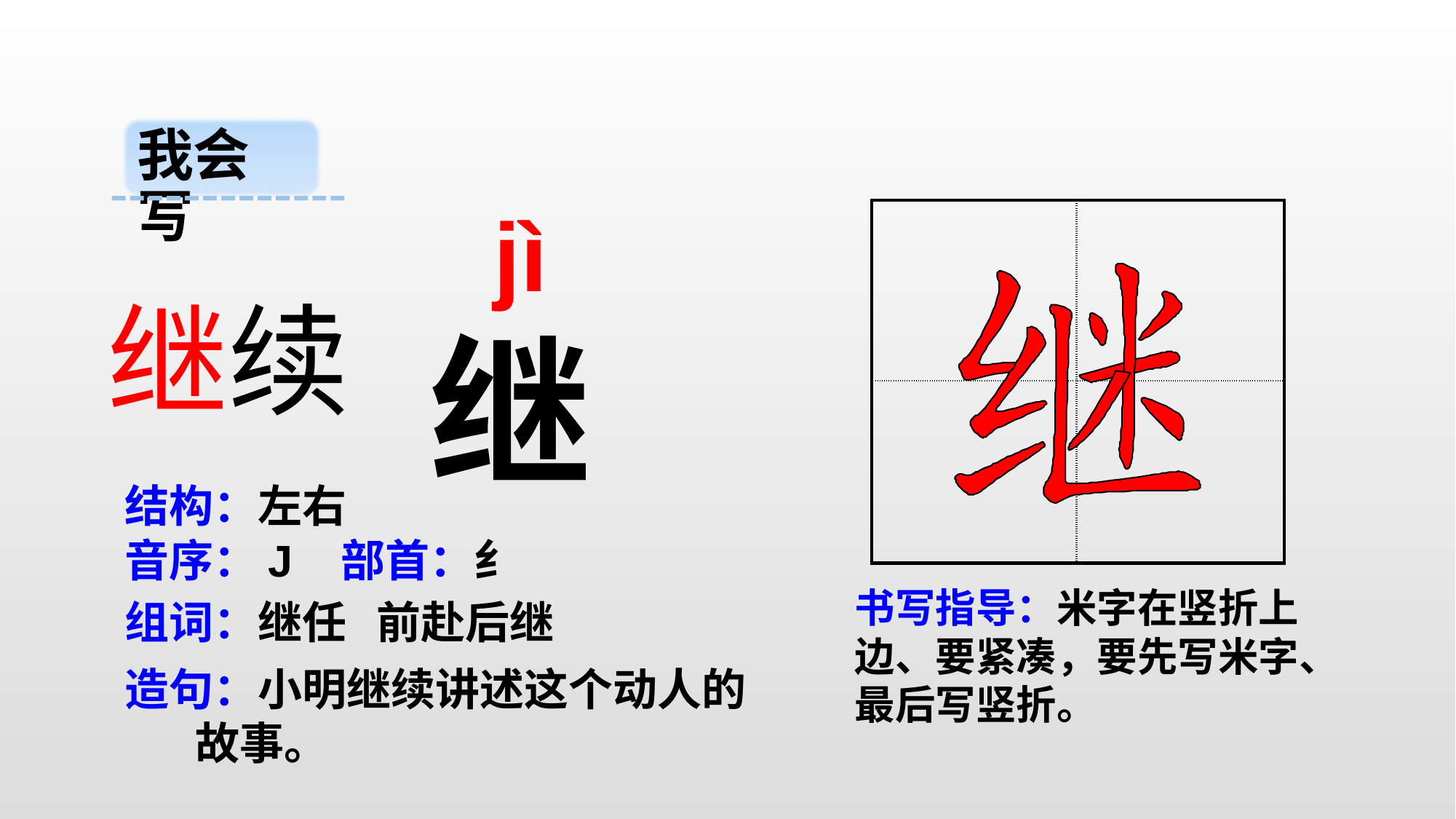

我会写

  jì
|  |  |
| --- | --- |
|  |  |

继续

继

结构：左右
音序：J   部首：纟
书写指导：米字在竖折上边、要紧凑，要先写米字、最后写竖折。
组词：继任   前赴后继

造句：小明继续讲述这个动人的
      故事。